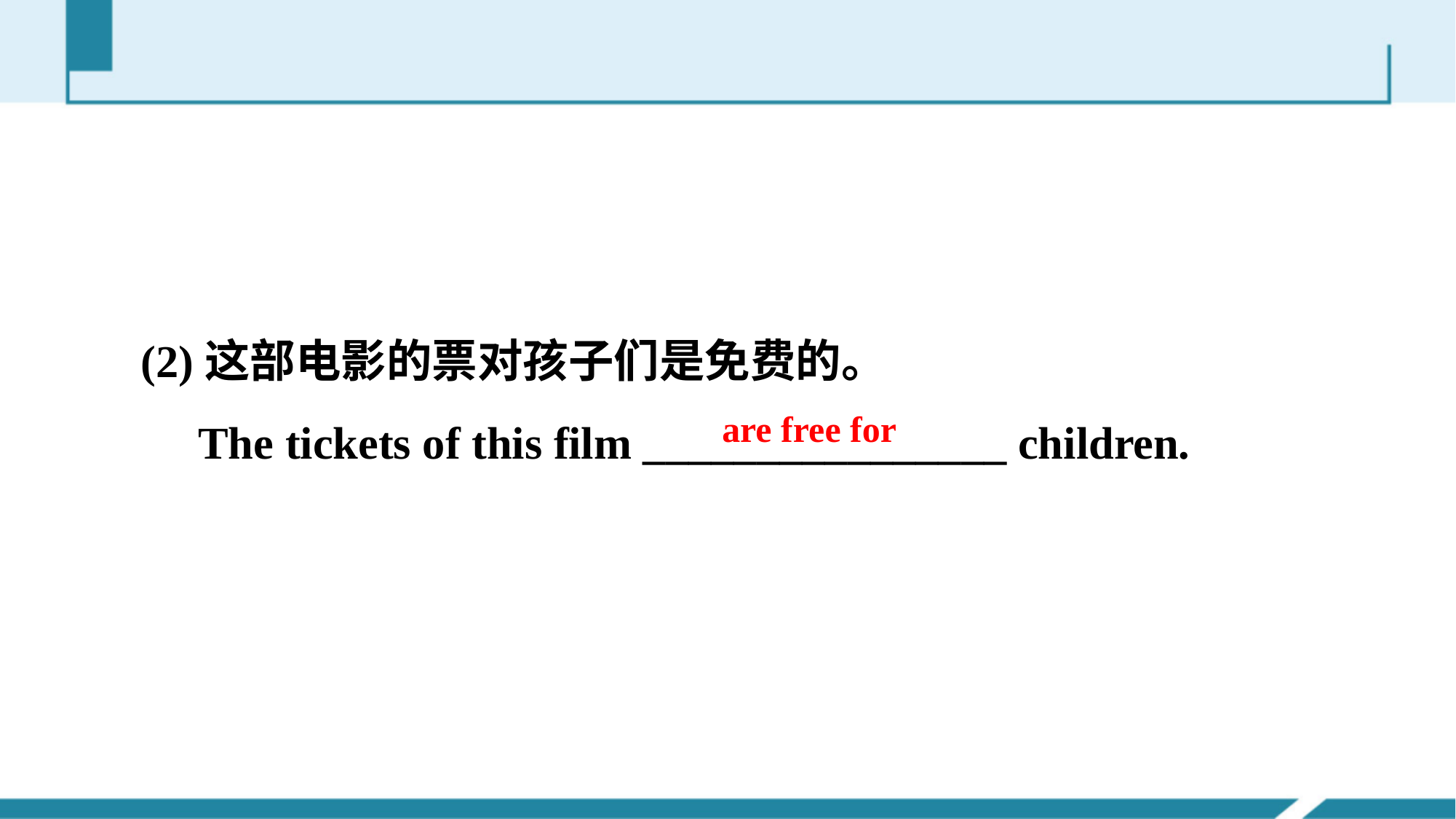

(2)这部电影的票对孩子们是免费的。
     The tickets of this film ________________ children.
are free for